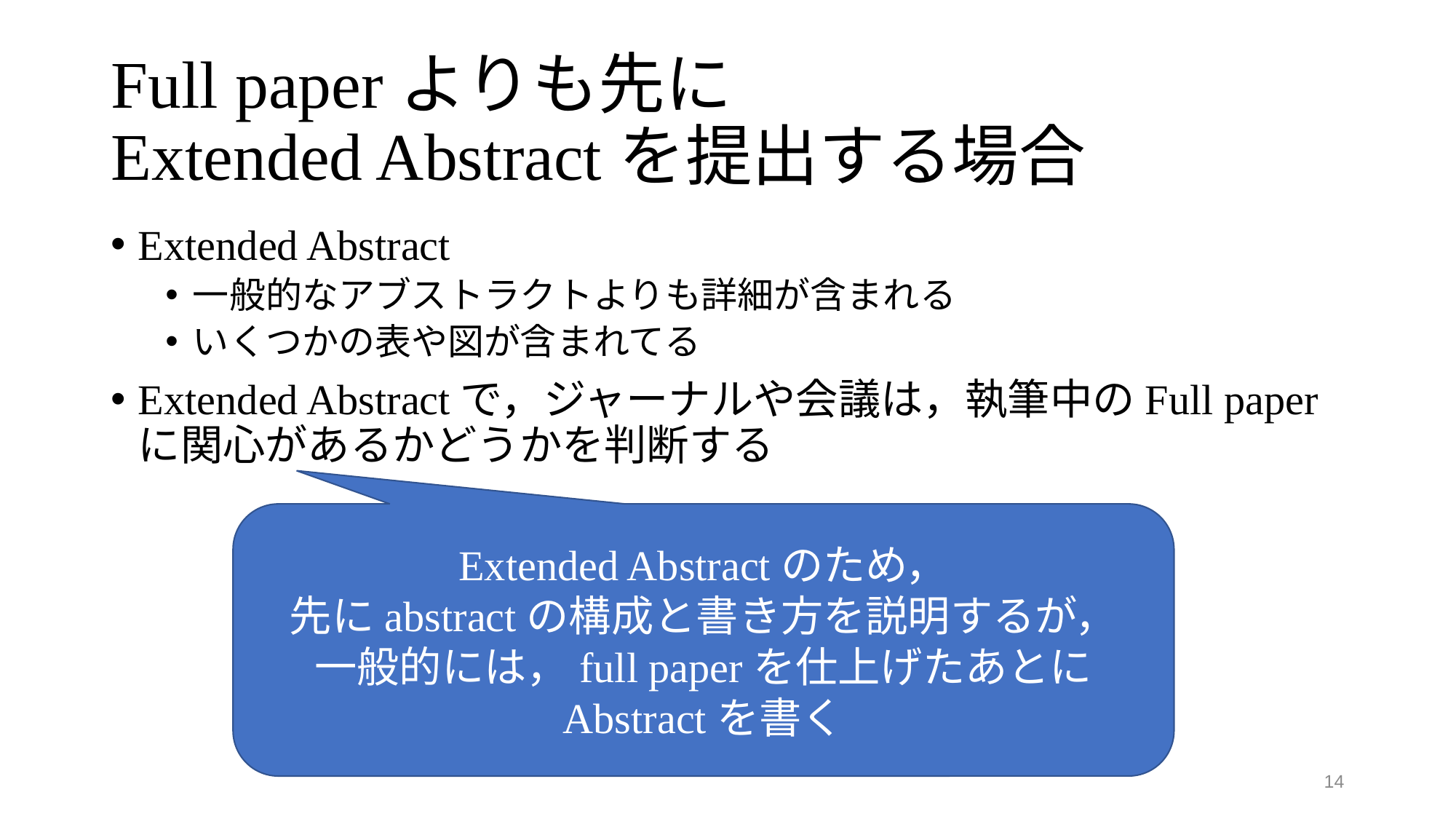

# Full paperよりも先に Extended Abstractを提出する場合
Extended Abstract
一般的なアブストラクトよりも詳細が含まれる
いくつかの表や図が含まれてる
Extended Abstractで，ジャーナルや会議は，執筆中のFull paperに関心があるかどうかを判断する
Extended Abstractのため，
先にabstractの構成と書き方を説明するが，
一般的には，full paperを仕上げたあとに
Abstractを書く
14